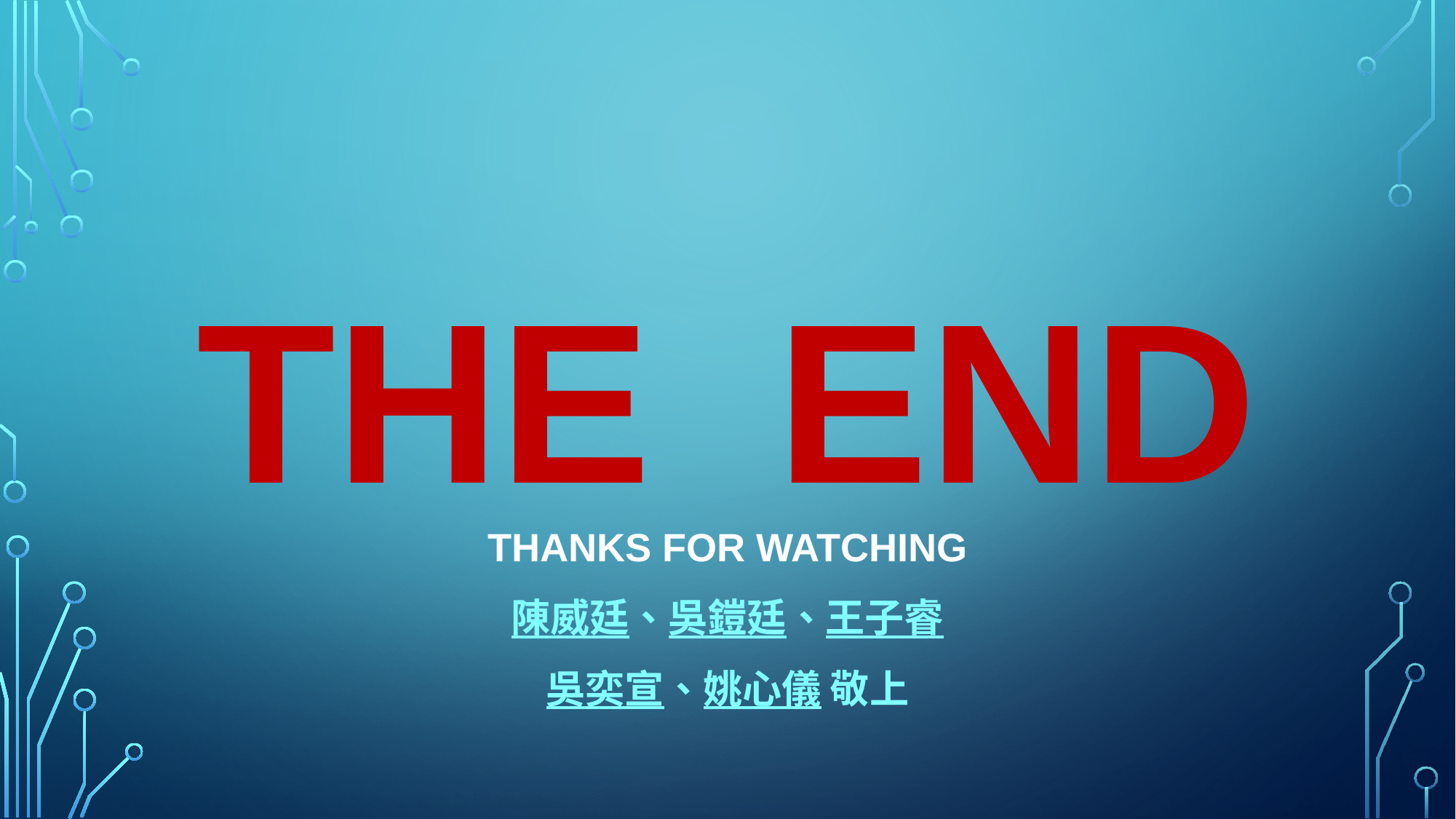

# THE  END
THANKS FOR WATCHING
陳威廷、吳鎧廷、王子睿
吳奕宣、姚心儀 敬上